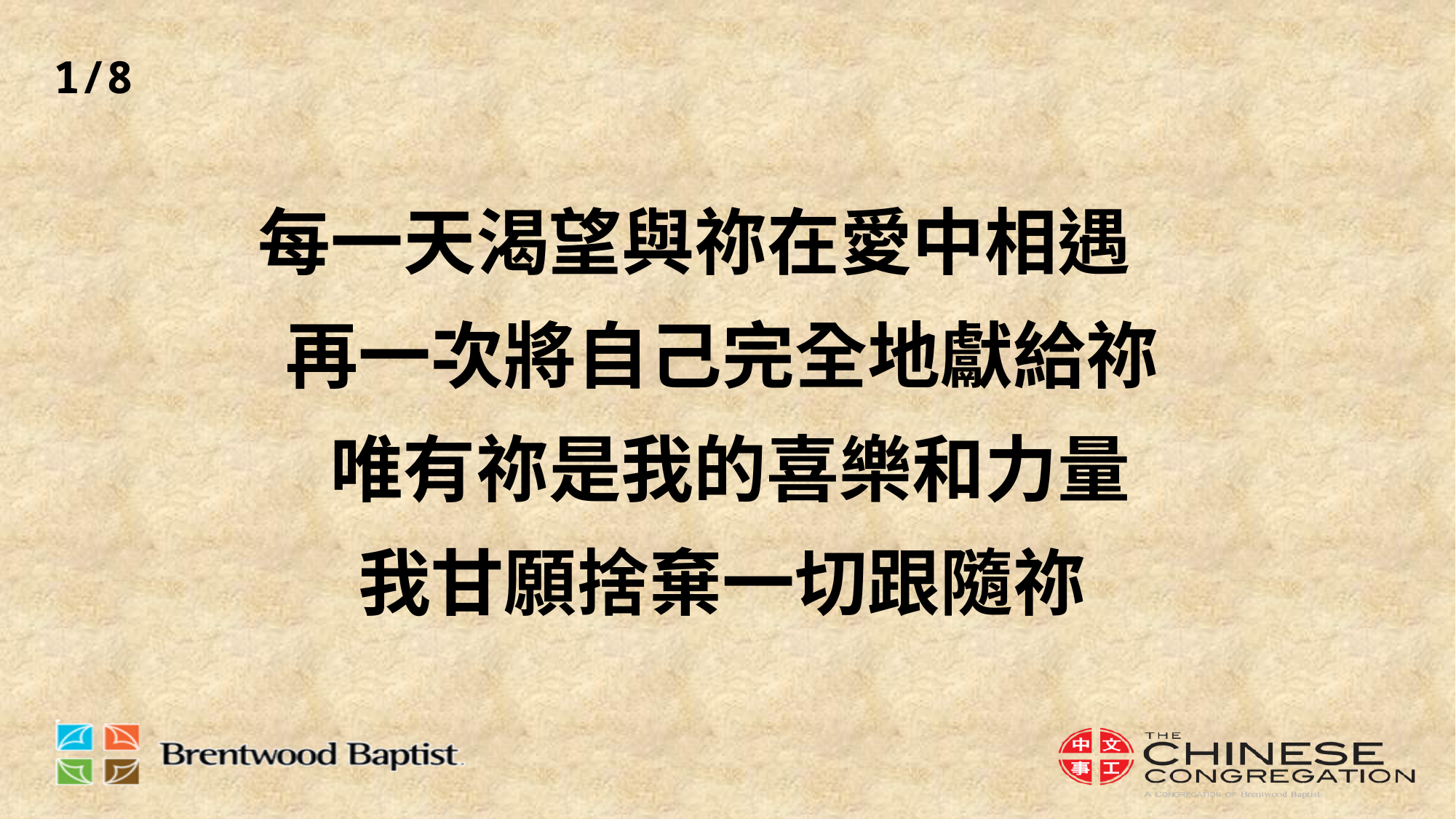

1/8
# 每一天渴望與祢在愛中相遇　 再一次將自己完全地獻給祢 唯有祢是我的喜樂和力量 我甘願捨棄一切跟隨祢